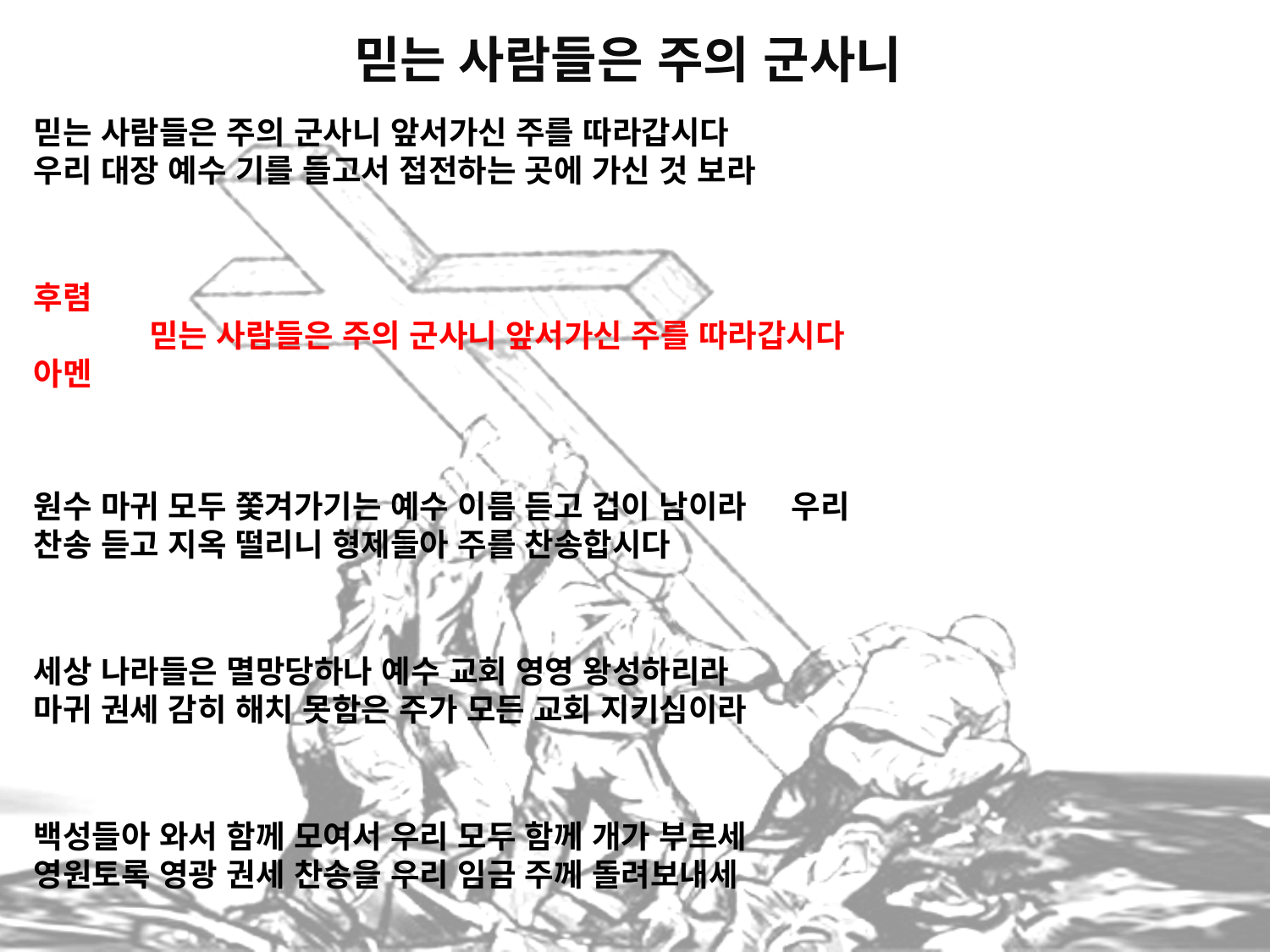

# 믿는 사람들은 주의 군사니
믿는 사람들은 주의 군사니 앞서가신 주를 따라갑시다            우리 대장 예수 기를 들고서 접전하는 곳에 가신 것 보라

후렴                                                                                                    믿는 사람들은 주의 군사니 앞서가신 주를 따라갑시다 아멘

원수 마귀 모두 쫓겨가기는 예수 이름 듣고 겁이 남이라     우리 찬송 듣고 지옥 떨리니 형제들아 주를 찬송합시다

세상 나라들은 멸망당하나 예수 교회 영영 왕성하리라
마귀 권세 감히 해치 못함은 주가 모든 교회 지키심이라

백성들아 와서 함께 모여서 우리 모두 함께 개가 부르세
영원토록 영광 권세 찬송을 우리 임금 주께 돌려보내세